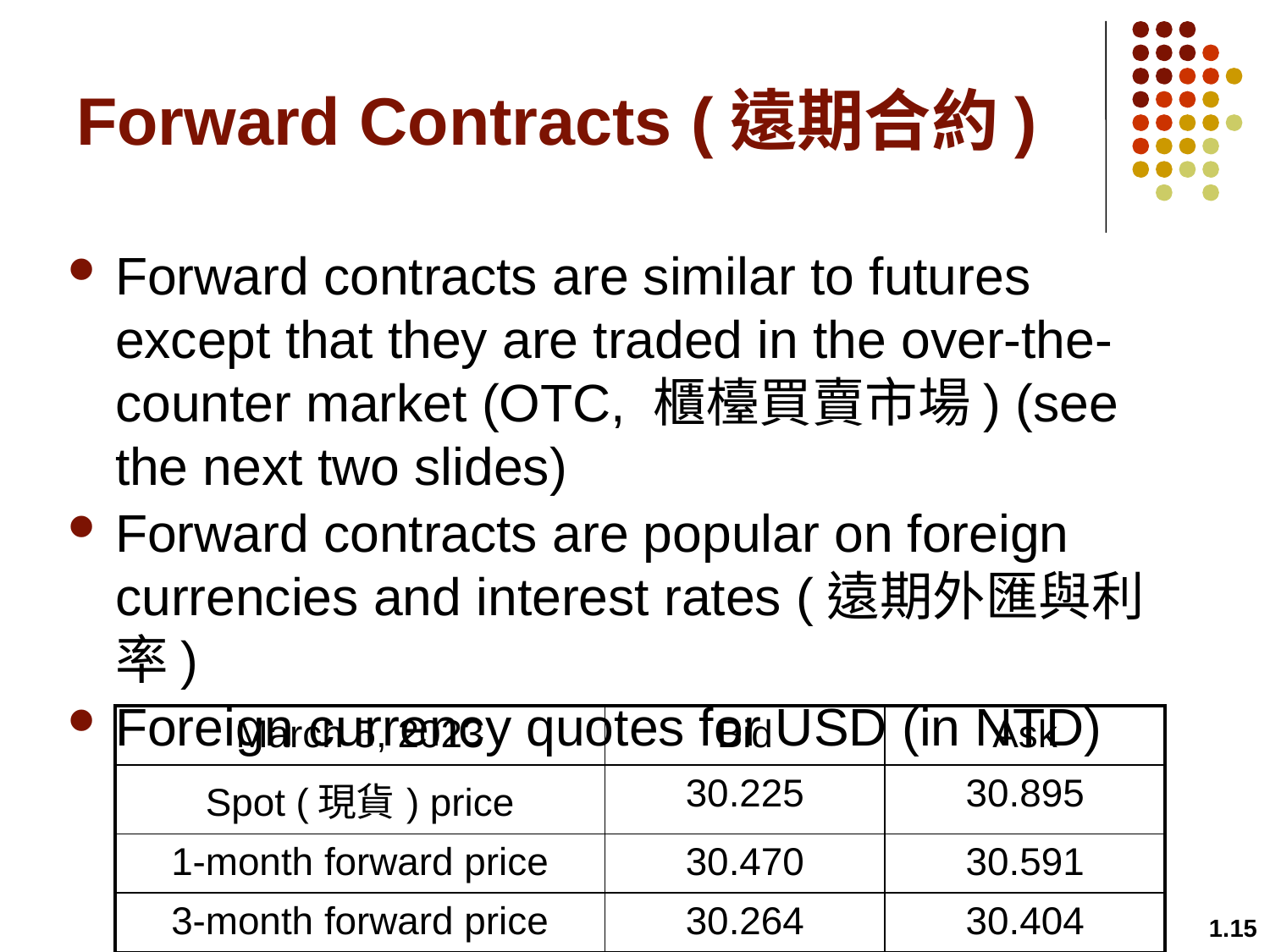

# Forward Contracts (遠期合約)
Forward contracts are similar to futures except that they are traded in the over-the-counter market (OTC, 櫃檯買賣市場) (see the next two slides)
Forward contracts are popular on foreign currencies and interest rates (遠期外匯與利率)
Foreign currency quotes for USD (in NTD)
| March 5, 2023 | Bid | Ask |
| --- | --- | --- |
| Spot (現貨) price | 30.225 | 30.895 |
| 1-month forward price | 30.470 | 30.591 |
| 3-month forward price | 30.264 | 30.404 |
1.15